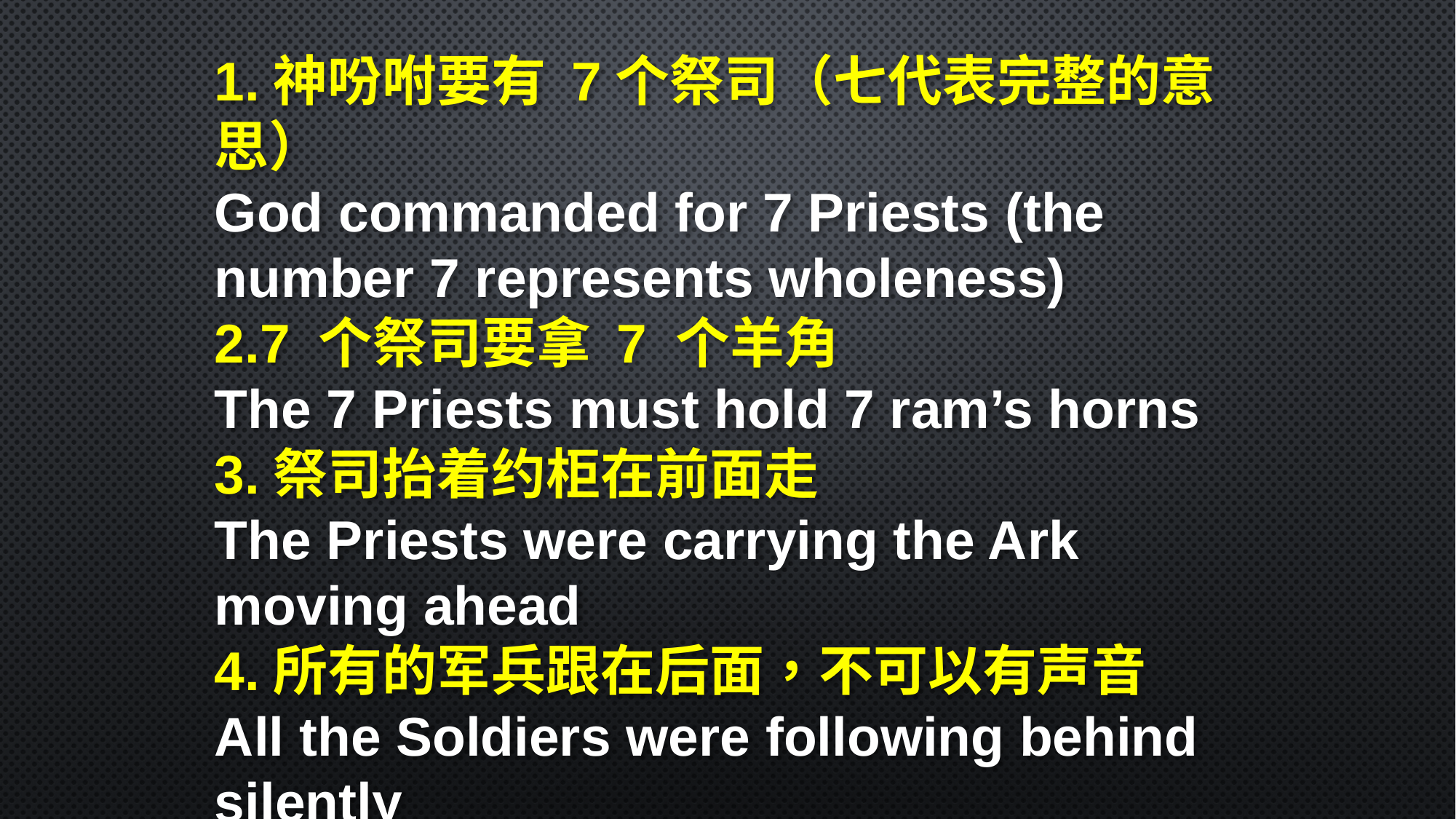

1.神吩咐要有 7个祭司（七代表完整的意思）
God commanded for 7 Priests (the number 7 represents wholeness)
2.7 个祭司要拿 7 个羊角
The 7 Priests must hold 7 ram’s horns
3.祭司抬着约柜在前面走
The Priests were carrying the Ark moving ahead
4.所有的军兵跟在后面，不可以有声音
All the Soldiers were following behind silently